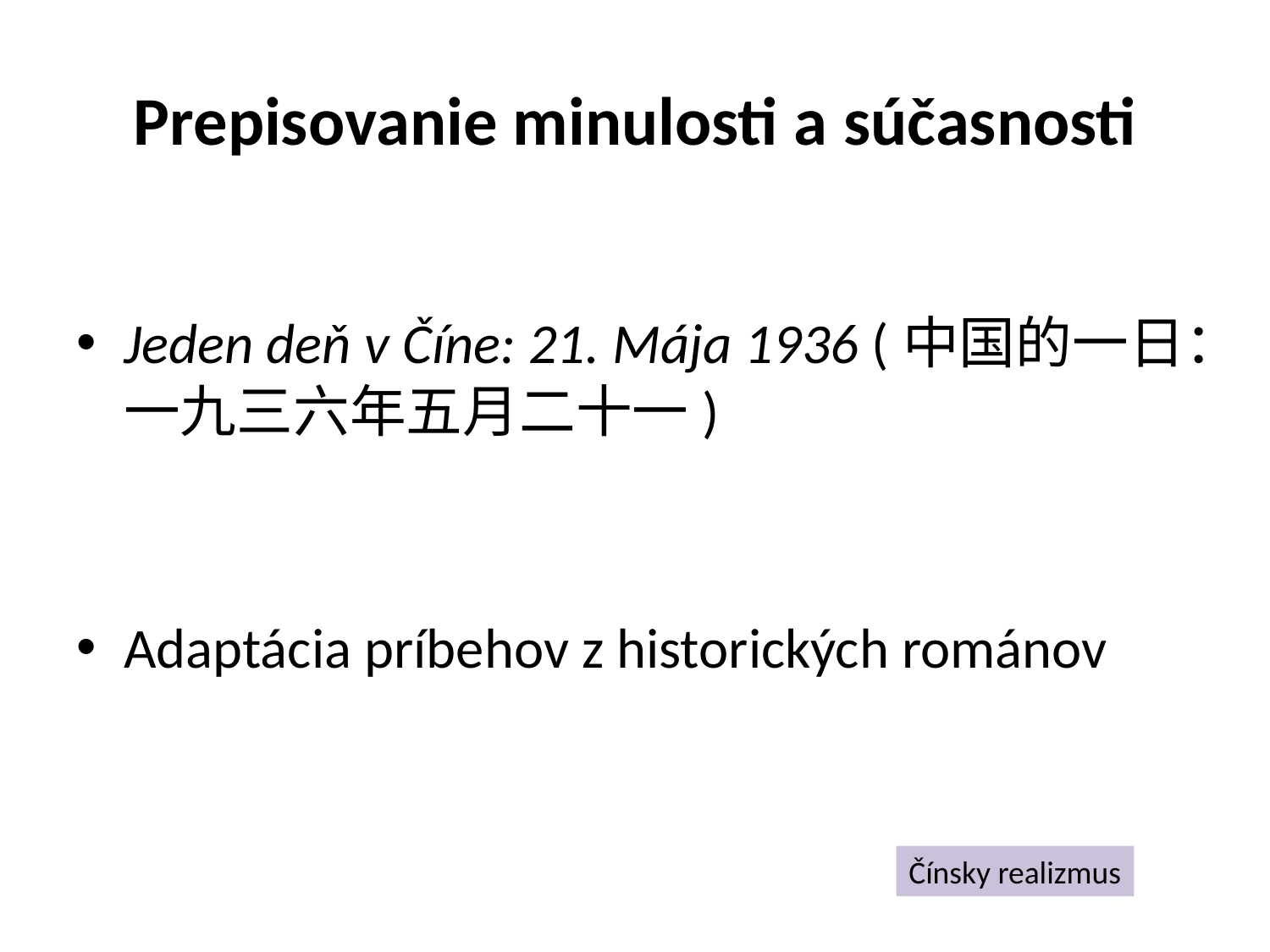

# Prepisovanie minulosti a súčasnosti

Jeden deň v Číne: 21. Mája 1936 (中国的一日：一九三六年五月二十一)

Adaptácia príbehov z historických románov
Čínsky realizmus